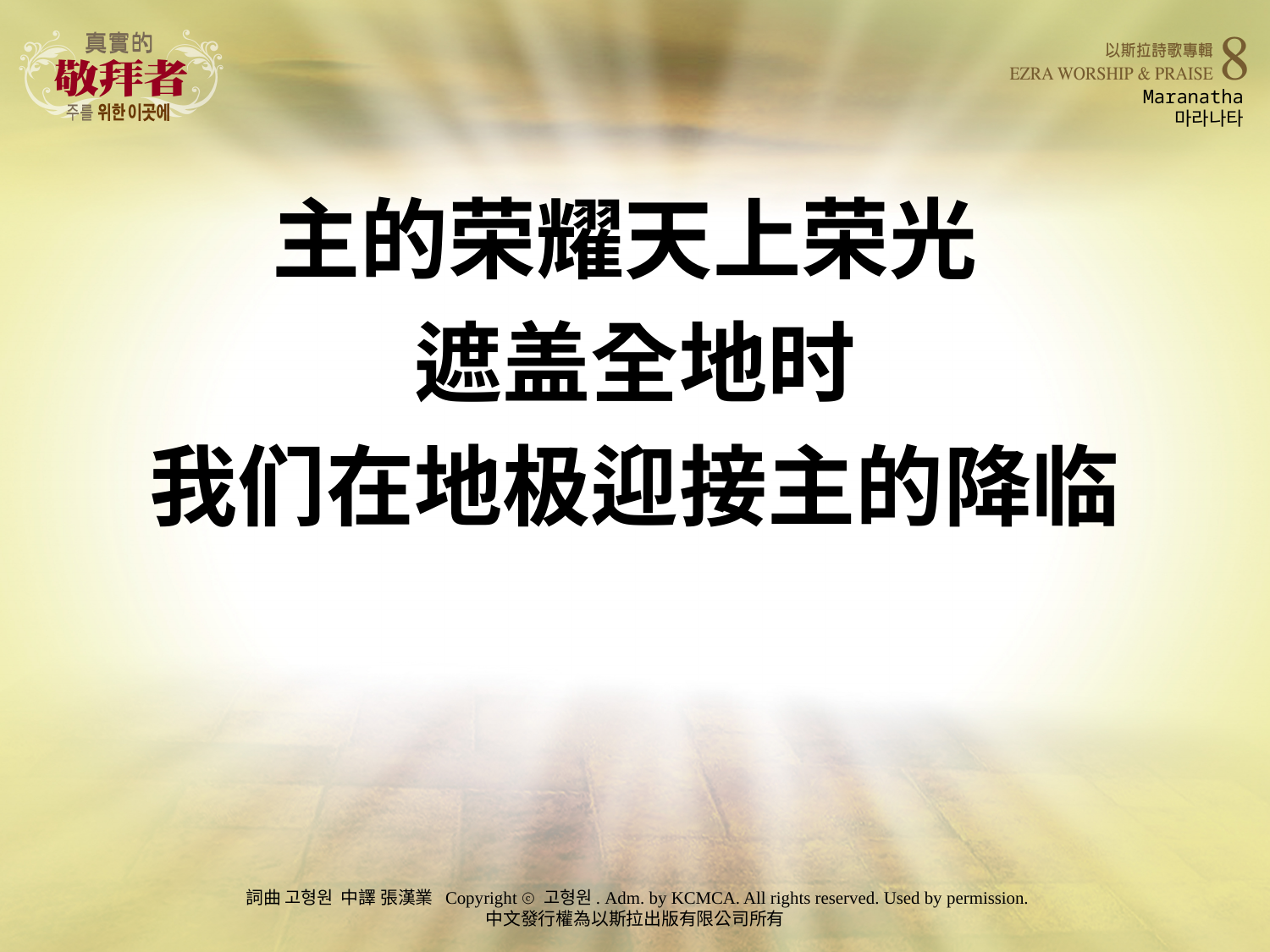

# Maranatha 마라나타
主的荣耀天上荣光
遮盖全地时
我们在地极迎接主的降临
詞曲 고형원  中譯 張漢業  Copyright ⓒ 고형원. Adm. by KCMCA. All rights reserved. Used by permission.
中文發行權為以斯拉出版有限公司所有